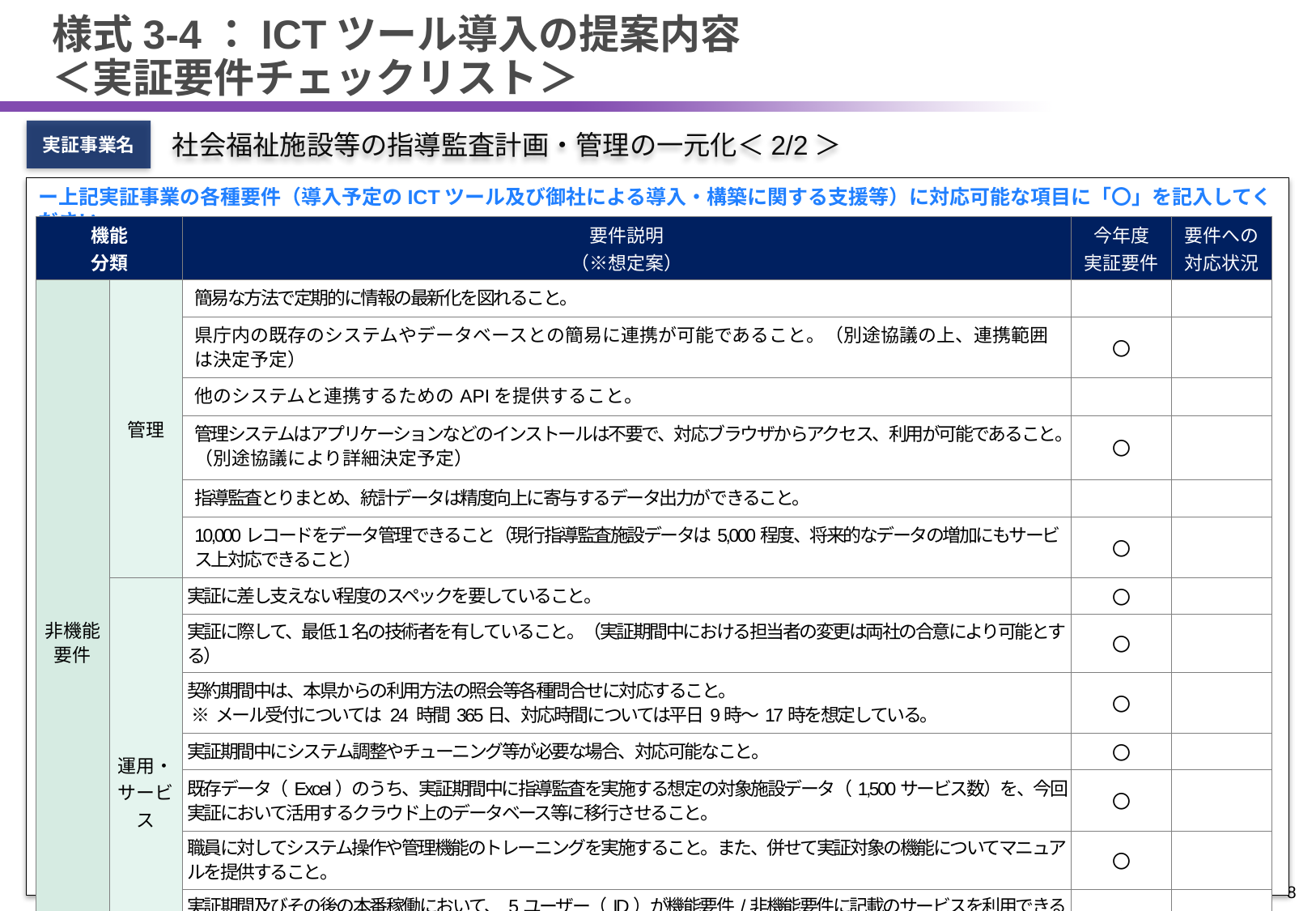

# 様式3-4：ICTツール導入の提案内容 ＜実証要件チェックリスト＞
実証事業名
社会福祉施設等の指導監査計画・管理の一元化＜2/2＞
ー上記実証事業の各種要件（導入予定のICTツール及び御社による導入・構築に関する支援等）に対応可能な項目に「〇」を記入してくださいー
| 機能 分類 |  | 要件説明 （※想定案） | 今年度 実証要件 | 要件への 対応状況 |
| --- | --- | --- | --- | --- |
| 非機能要件 | 管理 | 簡易な方法で定期的に情報の最新化を図れること。 |  |  |
|  |  | 県庁内の既存のシステムやデータベースとの簡易に連携が可能であること。（別途協議の上、連携範囲は決定予定） | 〇 |  |
|  |  | 他のシステムと連携するためのAPIを提供すること。 |  |  |
|  |  | 管理システムはアプリケーションなどのインストールは不要で、対応ブラウザからアクセス、利用が可能であること。（別途協議により詳細決定予定） | 〇 |  |
|  |  | 指導監査とりまとめ、統計データは精度向上に寄与するデータ出力ができること。 |  |  |
|  |  | 10,000レコードをデータ管理できること（現行指導監査施設データは5,000程度、将来的なデータの増加にもサービス上対応できること） | 〇 |  |
|  | 運用・サービス | 実証に差し支えない程度のスペックを要していること。 | 〇 |  |
|  |  | 実証に際して、最低１名の技術者を有していること。（実証期間中における担当者の変更は両社の合意により可能とする） | 〇 |  |
|  |  | 契約期間中は、本県からの利用方法の照会等各種問合せに対応すること。 ※メール受付については 24 時間365日、対応時間については平日9時～17時を想定している。 | 〇 |  |
|  |  | 実証期間中にシステム調整やチューニング等が必要な場合、対応可能なこと。 | 〇 |  |
|  |  | 既存データ（Excel）のうち、実証期間中に指導監査を実施する想定の対象施設データ（1,500サービス数）を、今回実証において活用するクラウド上のデータベース等に移行させること。 | 〇 |  |
|  |  | 職員に対してシステム操作や管理機能のトレーニングを実施すること。また、併せて実証対象の機能についてマニュアルを提供すること。 | 〇 |  |
|  |  | 実証期間及びその後の本番稼働において、5ユーザー（ID）が機能要件/非機能要件に記載のサービスを利用できること。 | 〇 |  |
|  |  | 実証内容②に係る検討の中で、実証内容①に係るデータ自動取り込み/統合方法について整理し、実現に向けた検討を行うこと。 | 〇 |  |